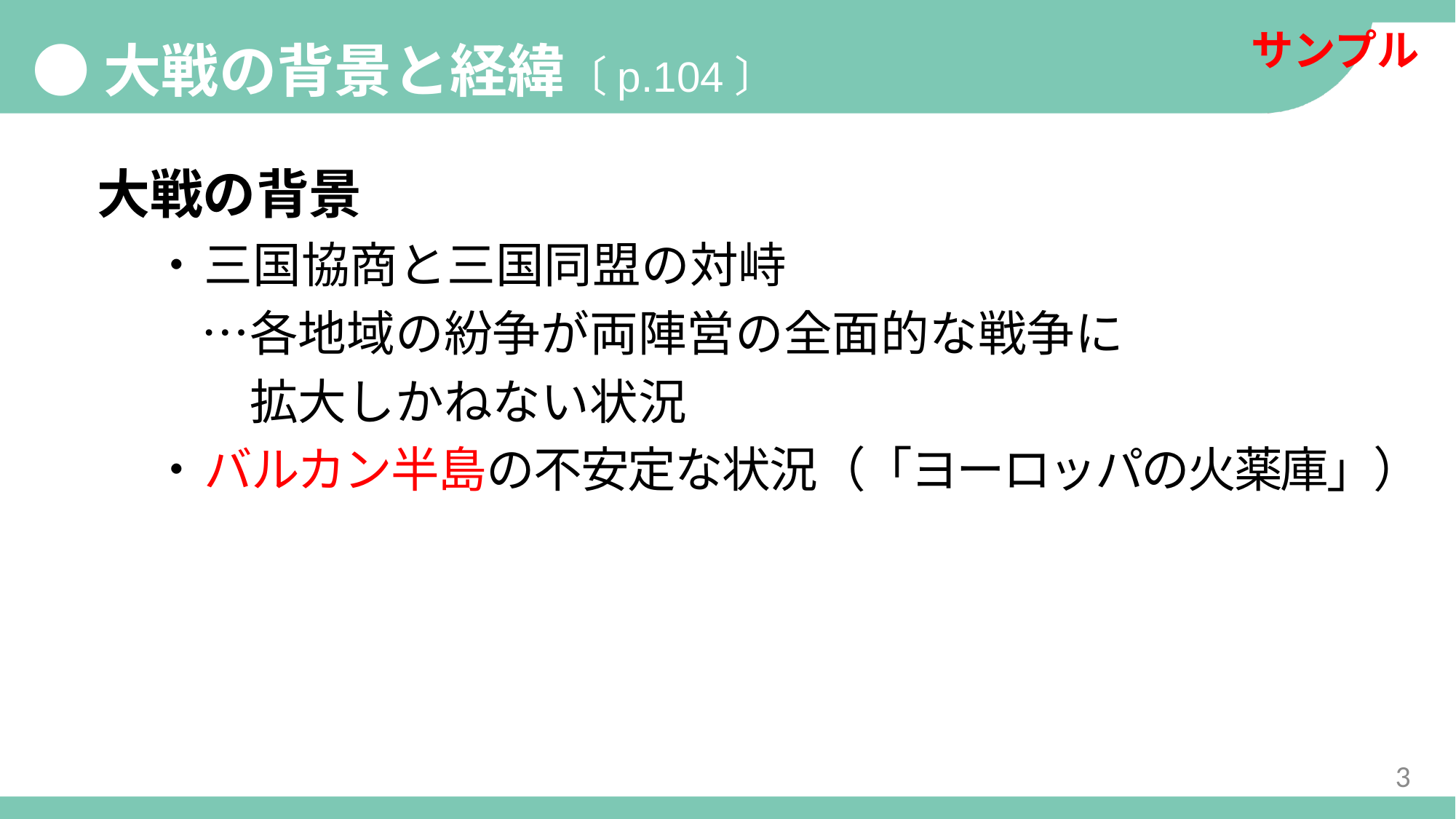

サンプル
●大戦の背景と経緯〔p.104〕
大戦の背景
・	三国協商と三国同盟の対峙
　…各地域の紛争が両陣営の全面的な戦争に
　　拡大しかねない状況
・	バルカン半島の不安定な状況（「ヨーロッパの火薬庫」）